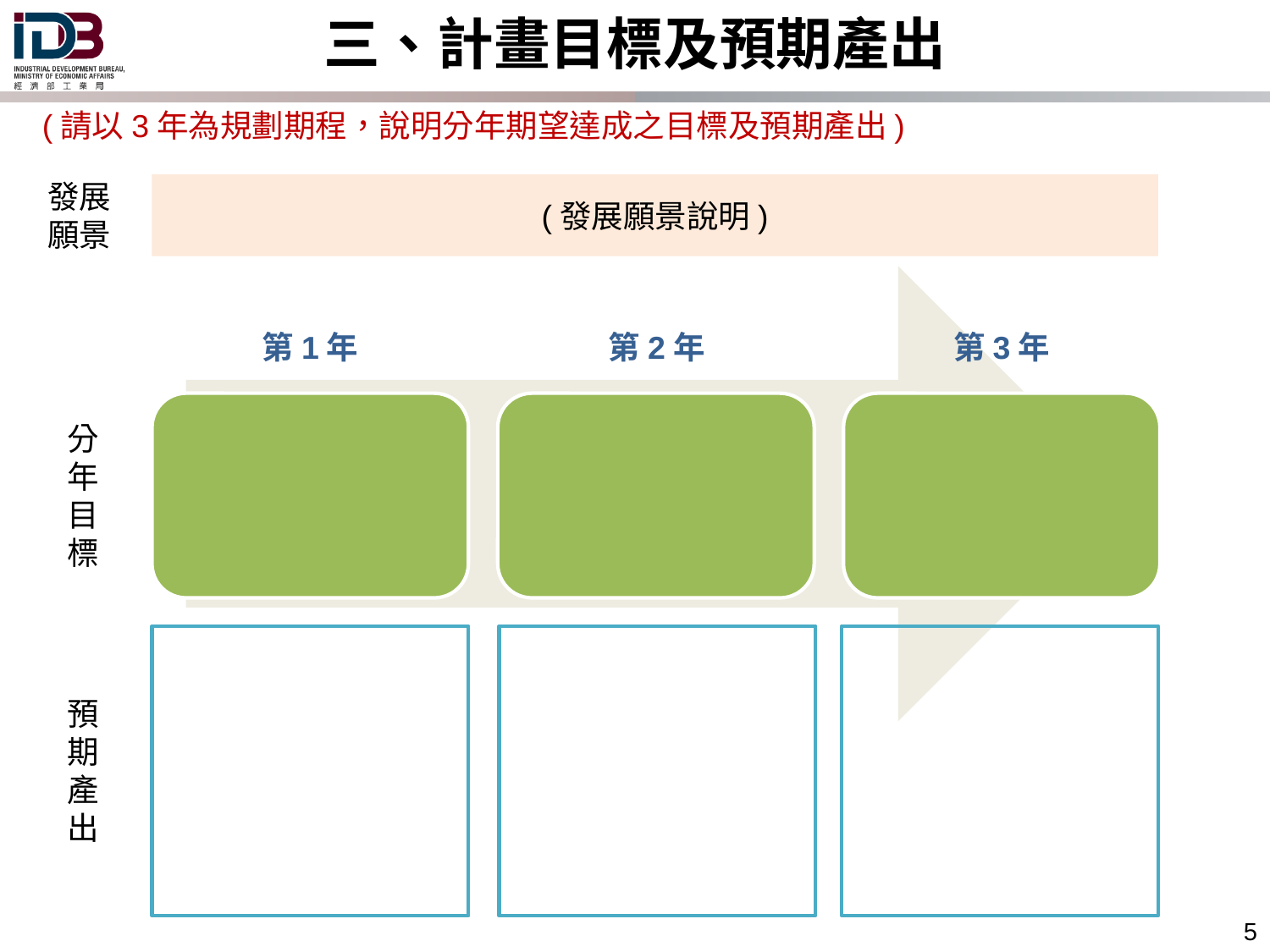

三、計畫目標及預期產出
(請以3年為規劃期程，說明分年期望達成之目標及預期產出)
發展願景
(發展願景說明)

第1年
第2年
第3年

分年目標

預期產出